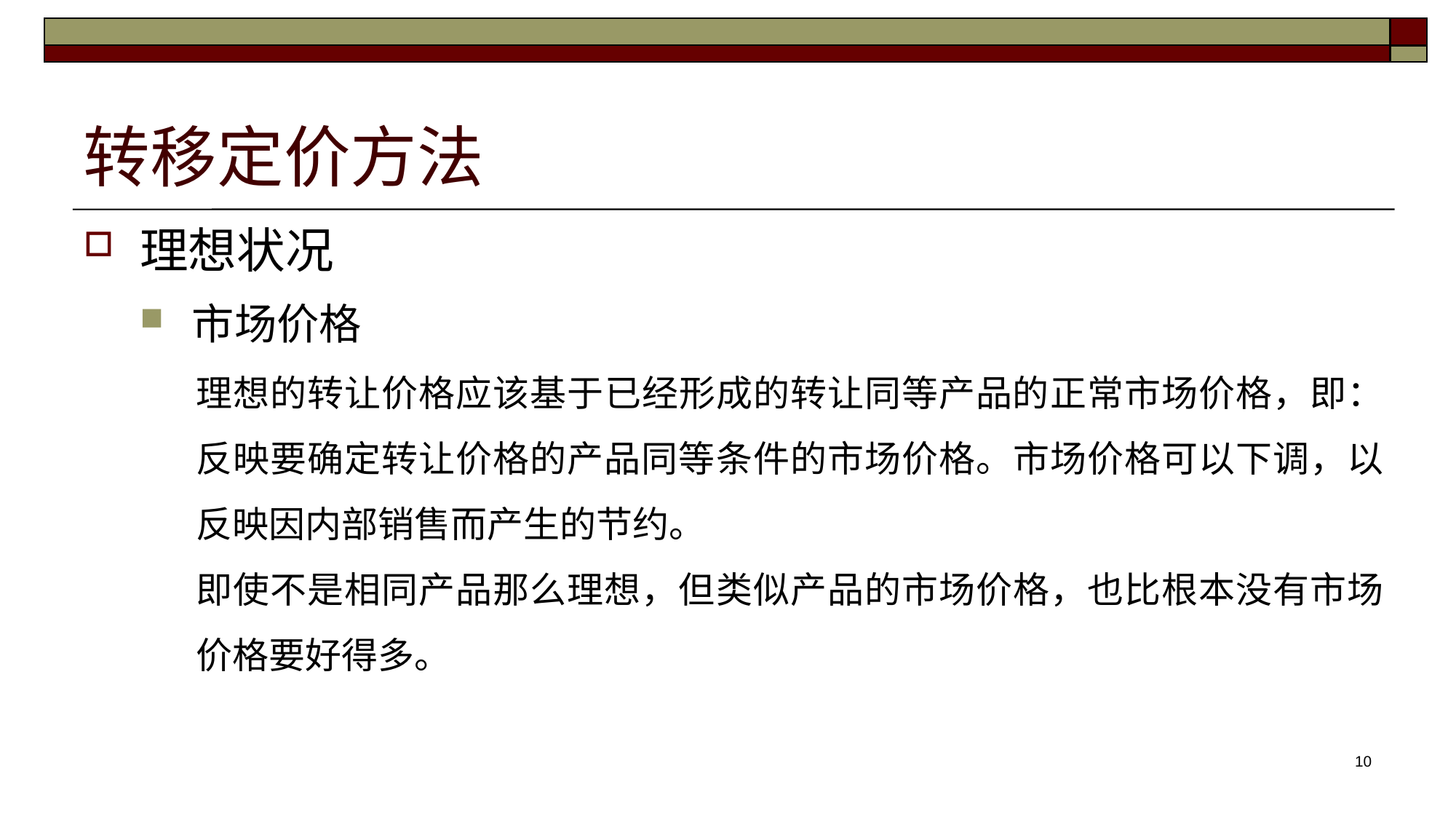

# 转移定价方法
理想状况
市场价格
理想的转让价格应该基于已经形成的转让同等产品的正常市场价格，即：反映要确定转让价格的产品同等条件的市场价格。市场价格可以下调，以反映因内部销售而产生的节约。
即使不是相同产品那么理想，但类似产品的市场价格，也比根本没有市场价格要好得多。
10